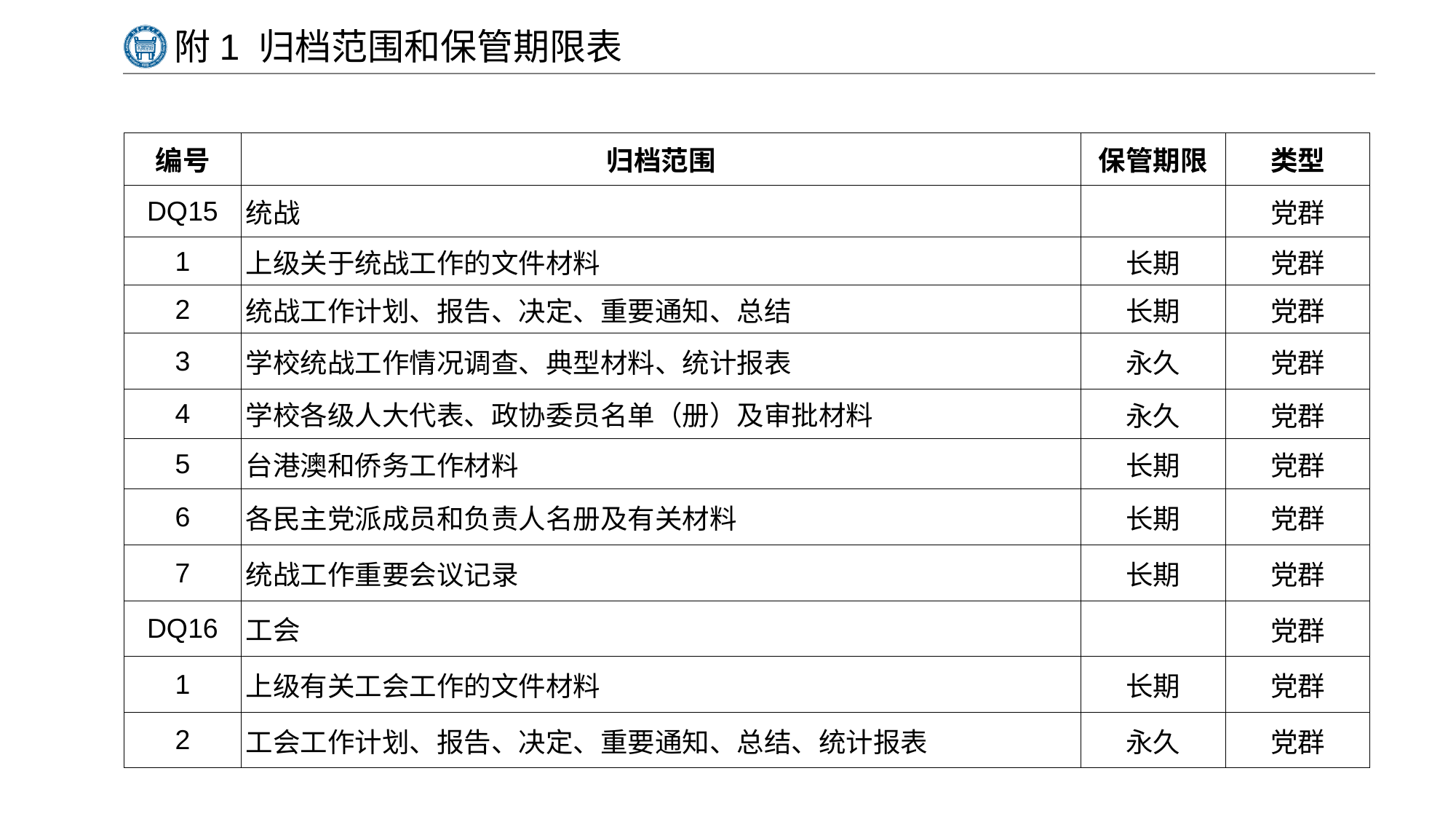

# 附1 归档范围和保管期限表
| 编号 | 归档范围 | 保管期限 | 类型 |
| --- | --- | --- | --- |
| DQ15 | 统战 |  | 党群 |
| 1 | 上级关于统战工作的文件材料 | 长期 | 党群 |
| 2 | 统战工作计划、报告、决定、重要通知、总结 | 长期 | 党群 |
| 3 | 学校统战工作情况调查、典型材料、统计报表 | 永久 | 党群 |
| 4 | 学校各级人大代表、政协委员名单（册）及审批材料 | 永久 | 党群 |
| 5 | 台港澳和侨务工作材料 | 长期 | 党群 |
| 6 | 各民主党派成员和负责人名册及有关材料 | 长期 | 党群 |
| 7 | 统战工作重要会议记录 | 长期 | 党群 |
| DQ16 | 工会 |  | 党群 |
| 1 | 上级有关工会工作的文件材料 | 长期 | 党群 |
| 2 | 工会工作计划、报告、决定、重要通知、总结、统计报表 | 永久 | 党群 |